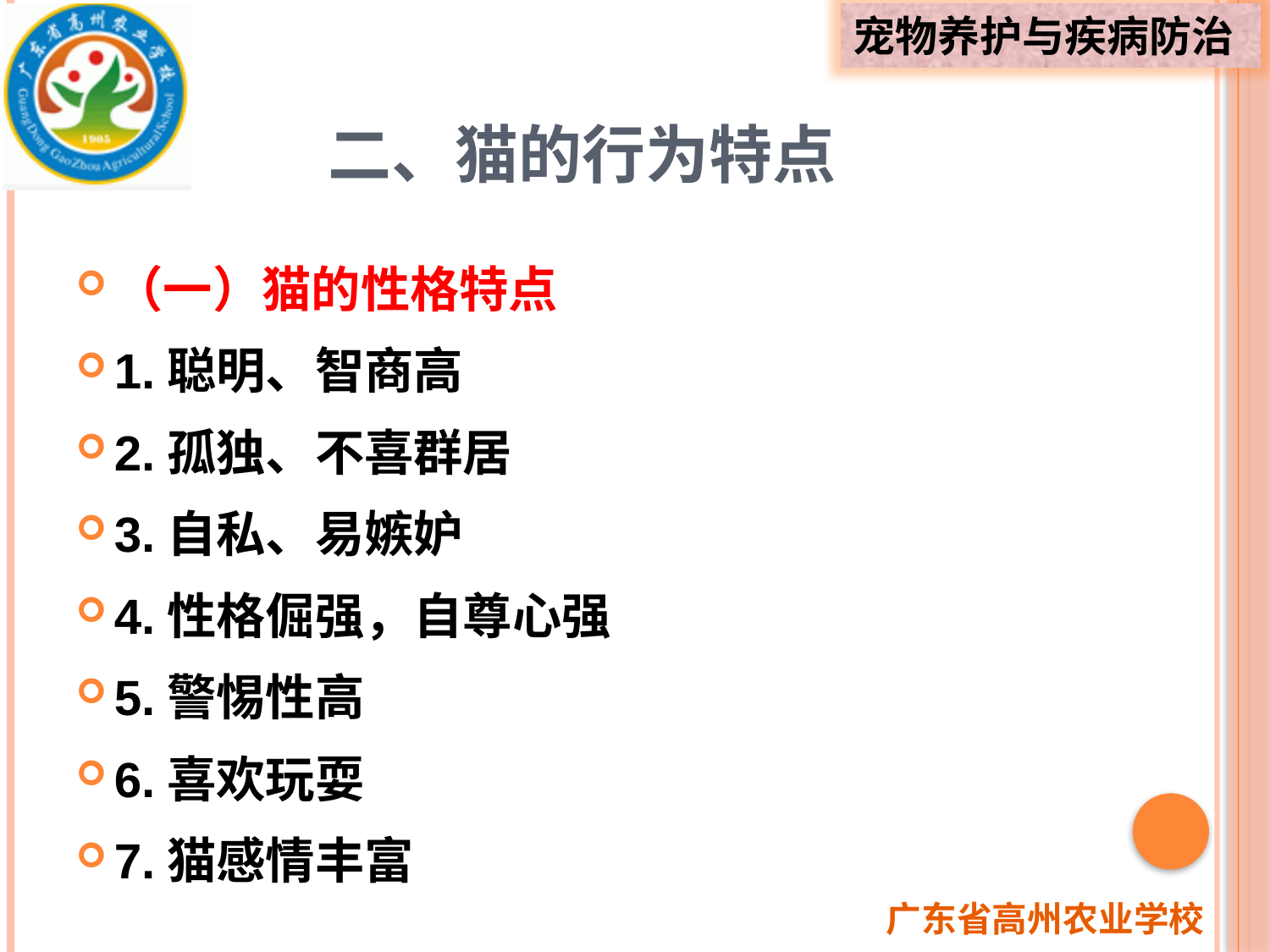

# 二、猫的行为特点
（一）猫的性格特点
1.聪明、智商高
2.孤独、不喜群居
3.自私、易嫉妒
4.性格倔强，自尊心强
5.警惕性高
6.喜欢玩耍
7.猫感情丰富